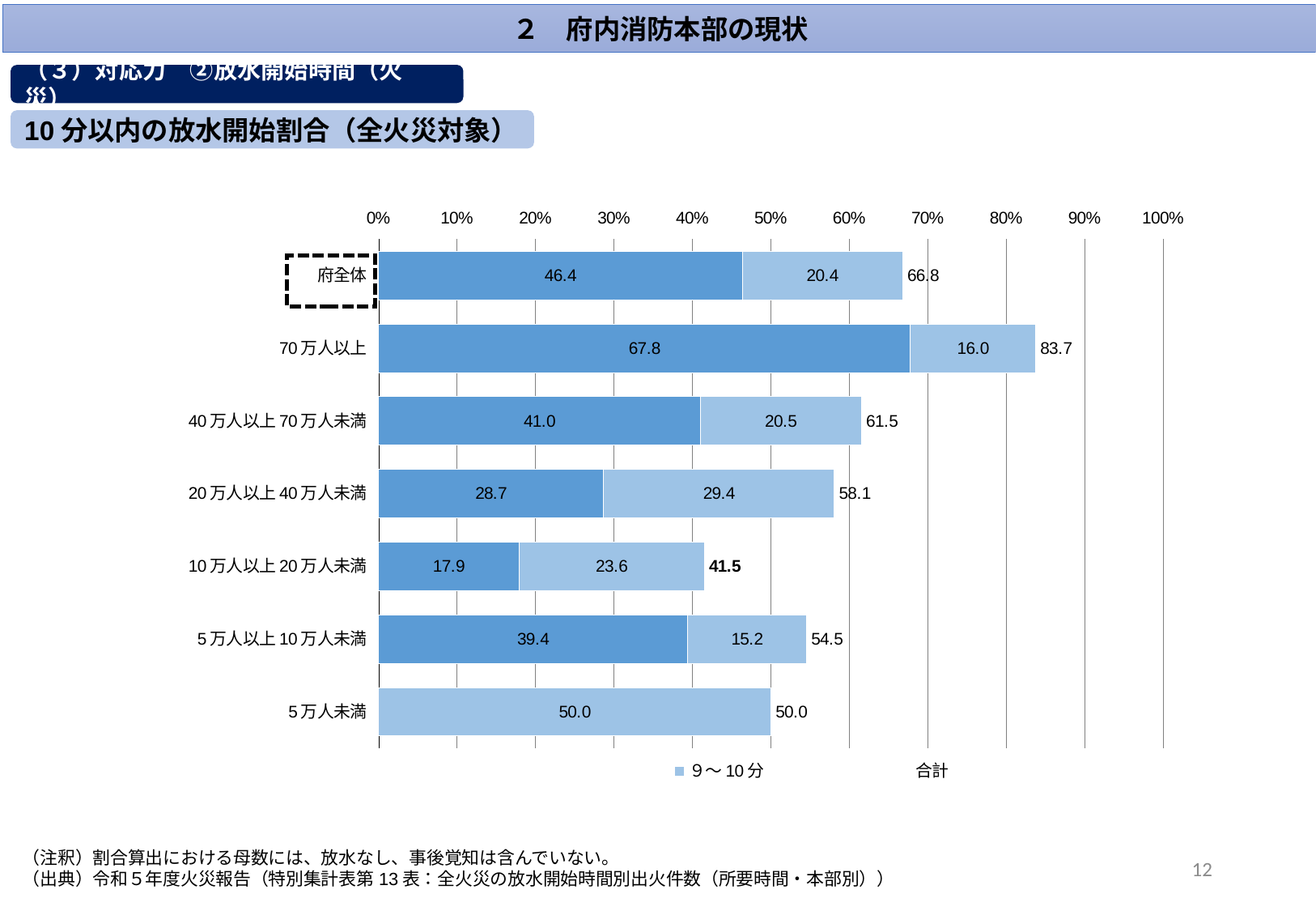

２　府内消防本部の現状
（３）対応力　②放水開始時間（火災）
10分以内の放水開始割合（全火災対象）

### Chart

| Category | ８分以内 | ９～10分 | 合計 |
|---|---|---|---|
| 府全体 | 46.35603345280765 | 20.43010752688172 | 66.78614097968938 |
| 70万人以上 | 67.79141104294479 | 15.950920245398773 | 83.74233128834356 |
| 40万人以上70万人未満 | 41.02564102564102 | 20.51282051282051 | 61.53846153846153 |
| 20万人以上40万人未満 | 28.676470588235293 | 29.411764705882355 | 58.08823529411765 |
| 10万人以上20万人未満 | 17.92452830188679 | 23.58490566037736 | 41.509433962264154 |
| 5万人以上10万人未満 | 39.39393939393939 | 15.151515151515152 | 54.54545454545455 |
| 5万人未満 | 0.0 | 50.0 | 50.0 |
（注釈）割合算出における母数には、放水なし、事後覚知は含んでいない。
（出典）令和５年度火災報告（特別集計表第13表：全火災の放水開始時間別出火件数（所要時間・本部別））
12